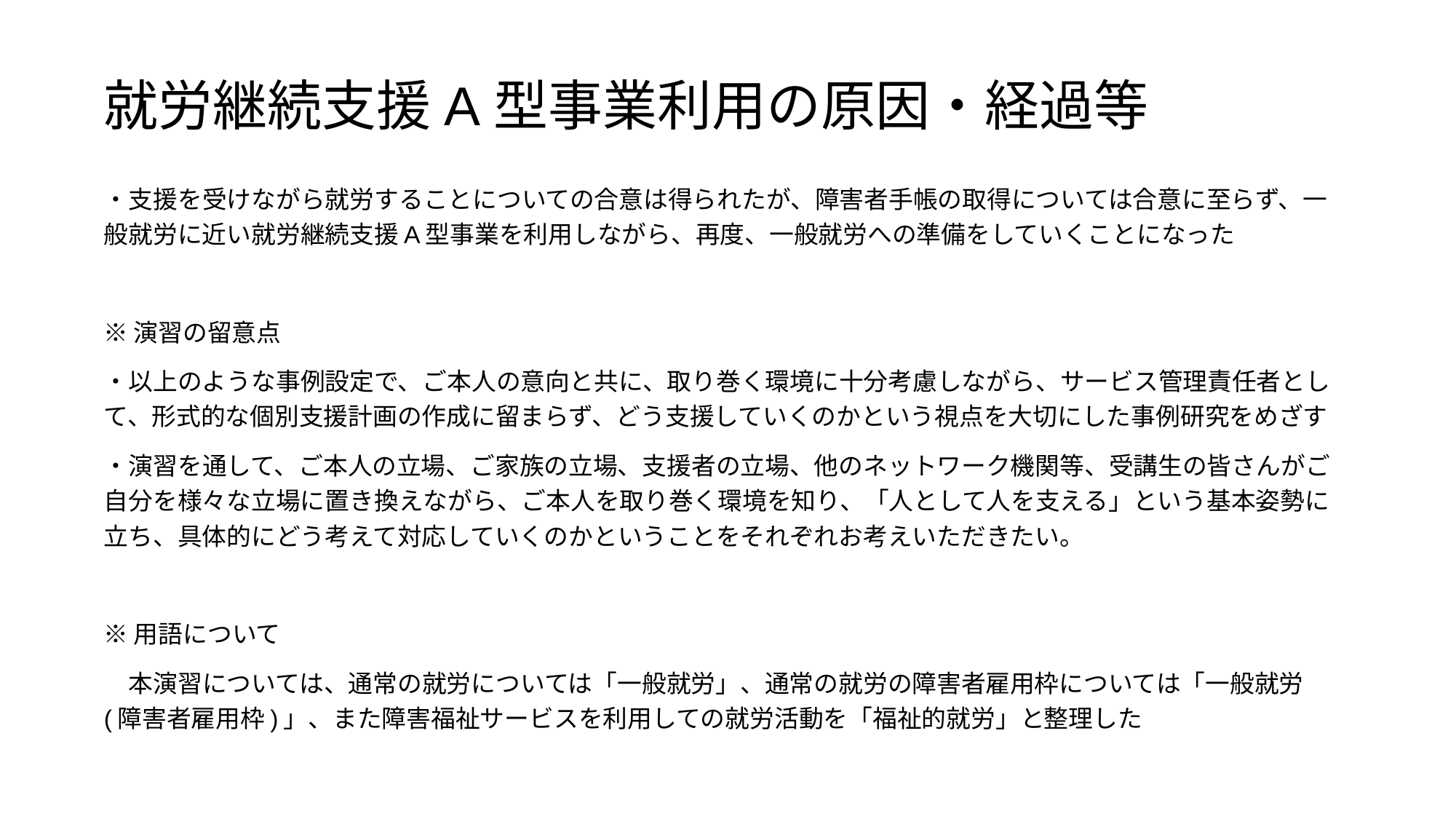

# 就労継続支援A型事業利用の原因・経過等
・支援を受けながら就労することについての合意は得られたが、障害者手帳の取得については合意に至らず、一般就労に近い就労継続支援A型事業を利用しながら、再度、一般就労への準備をしていくことになった

※演習の留意点
・以上のような事例設定で、ご本人の意向と共に、取り巻く環境に十分考慮しながら、サービス管理責任者として、形式的な個別支援計画の作成に留まらず、どう支援していくのかという視点を大切にした事例研究をめざす
・演習を通して、ご本人の立場、ご家族の立場、支援者の立場、他のネットワーク機関等、受講生の皆さんがご自分を様々な立場に置き換えながら、ご本人を取り巻く環境を知り、「人として人を支える」という基本姿勢に立ち、具体的にどう考えて対応していくのかということをそれぞれお考えいただきたい。

※用語について
　本演習については、通常の就労については「一般就労」、通常の就労の障害者雇用枠については「一般就労(障害者雇用枠)」、また障害福祉サービスを利用しての就労活動を「福祉的就労」と整理した